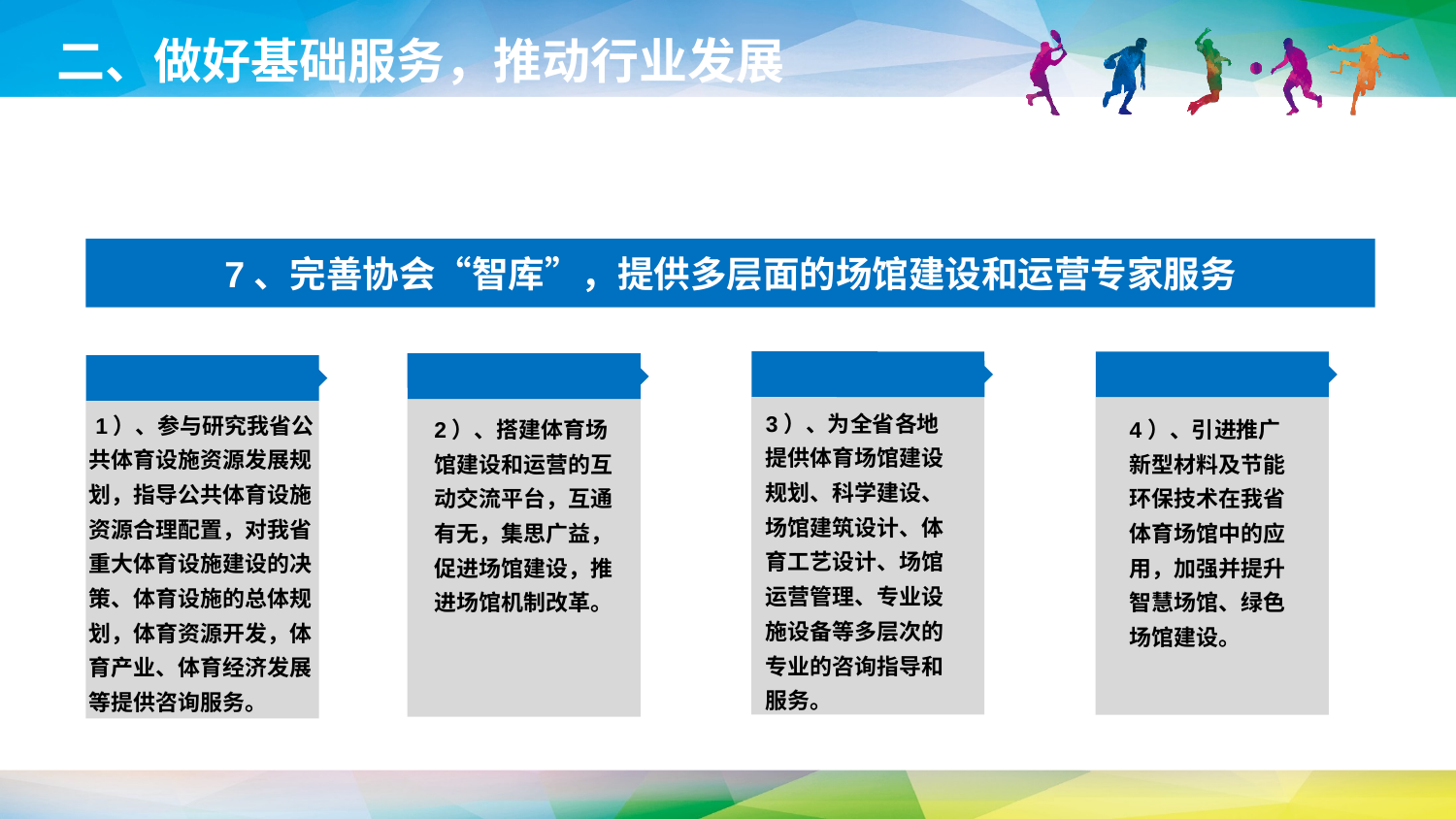

二、做好基础服务，推动行业发展
7、完善协会“智库”，提供多层面的场馆建设和运营专家服务

3）、为全省各地提供体育场馆建设规划、科学建设、场馆建筑设计、体育工艺设计、场馆运营管理、专业设施设备等多层次的专业的咨询指导和服务。

4）、引进推广新型材料及节能环保技术在我省体育场馆中的应用，加强并提升智慧场馆、绿色场馆建设。

2）、搭建体育场馆建设和运营的互动交流平台，互通有无，集思广益，促进场馆建设，推进场馆机制改革。

 1）、参与研究我省公共体育设施资源发展规划，指导公共体育设施资源合理配置，对我省重大体育设施建设的决策、体育设施的总体规划，体育资源开发，体育产业、体育经济发展等提供咨询服务。
延时符